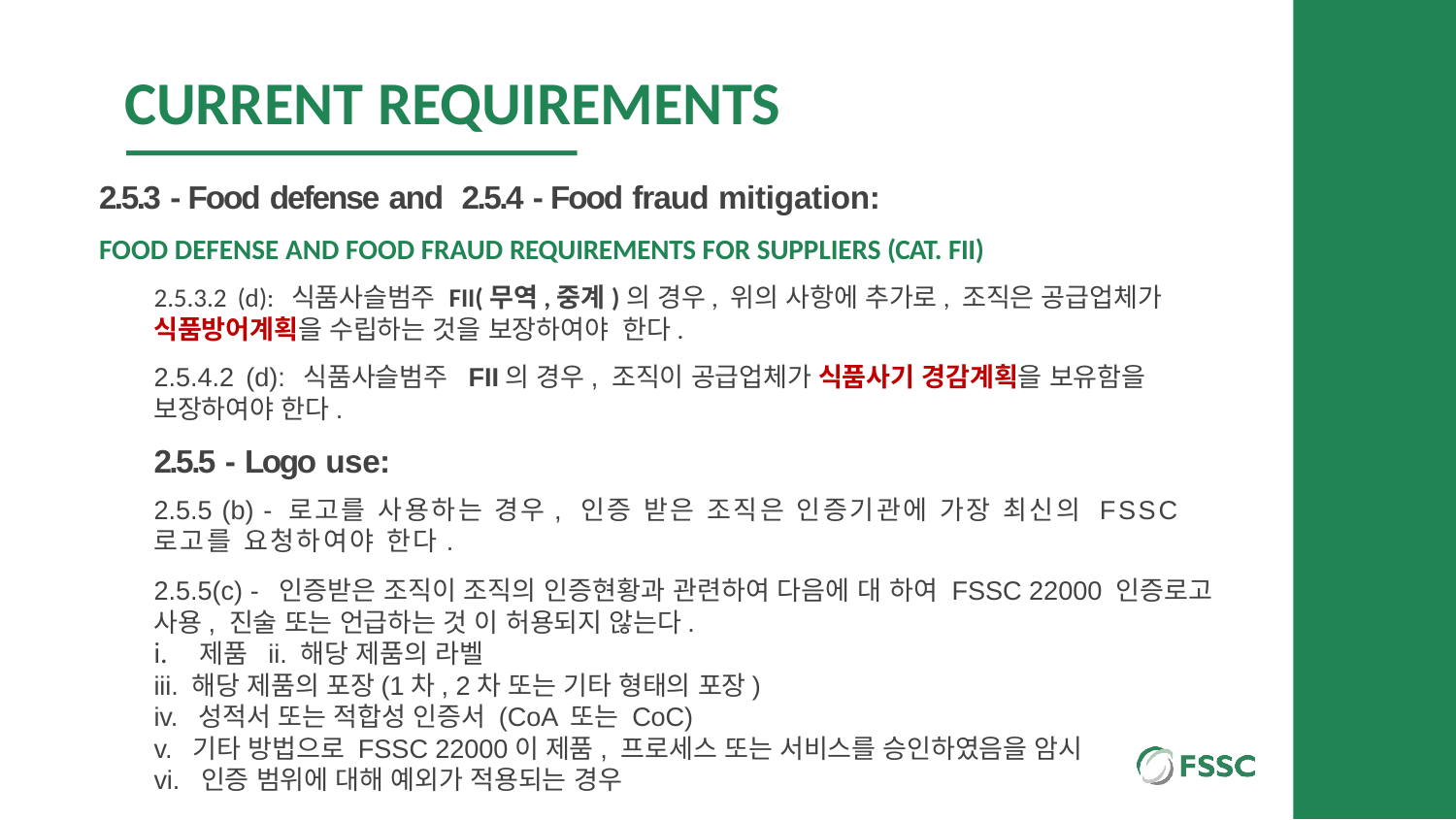

# CURRENT REQUIREMENTS
2.5.3 - Food defense and  2.5.4 - Food fraud mitigation:
FOOD DEFENSE AND FOOD FRAUD REQUIREMENTS FOR SUPPLIERS (CAT. FII)
2.5.3.2 (d): 식품사슬범주 FII(무역,중계)의 경우, 위의 사항에 추가로, 조직은 공급업체가  식품방어계획을 수립하는 것을 보장하여야  한다.
2.5.4.2 (d): 식품사슬범주  FII의 경우, 조직이 공급업체가 식품사기 경감계획을 보유함을 보장하여야 한다.
2.5.5 - Logo use:
2.5.5 (b) - 로고를 사용하는 경우, 인증 받은 조직은 인증기관에 가장 최신의 FSSC 로고를 요청하여야 한다.
2.5.5(c) - 인증받은 조직이 조직의 인증현황과 관련하여 다음에 대 하여 FSSC 22000 인증로고 사용, 진술 또는 언급하는 것 이 허용되지 않는다.
제품  ii. 해당 제품의 라벨
iii. 해당 제품의 포장(1차, 2차 또는 기타 형태의 포장)
iv.  성적서 또는 적합성 인증서 (CoA 또는 CoC)
v.  기타 방법으로 FSSC 22000이 제품, 프로세스 또는 서비스를 승인하였음을 암시
vi.  인증 범위에 대해 예외가 적용되는 경우